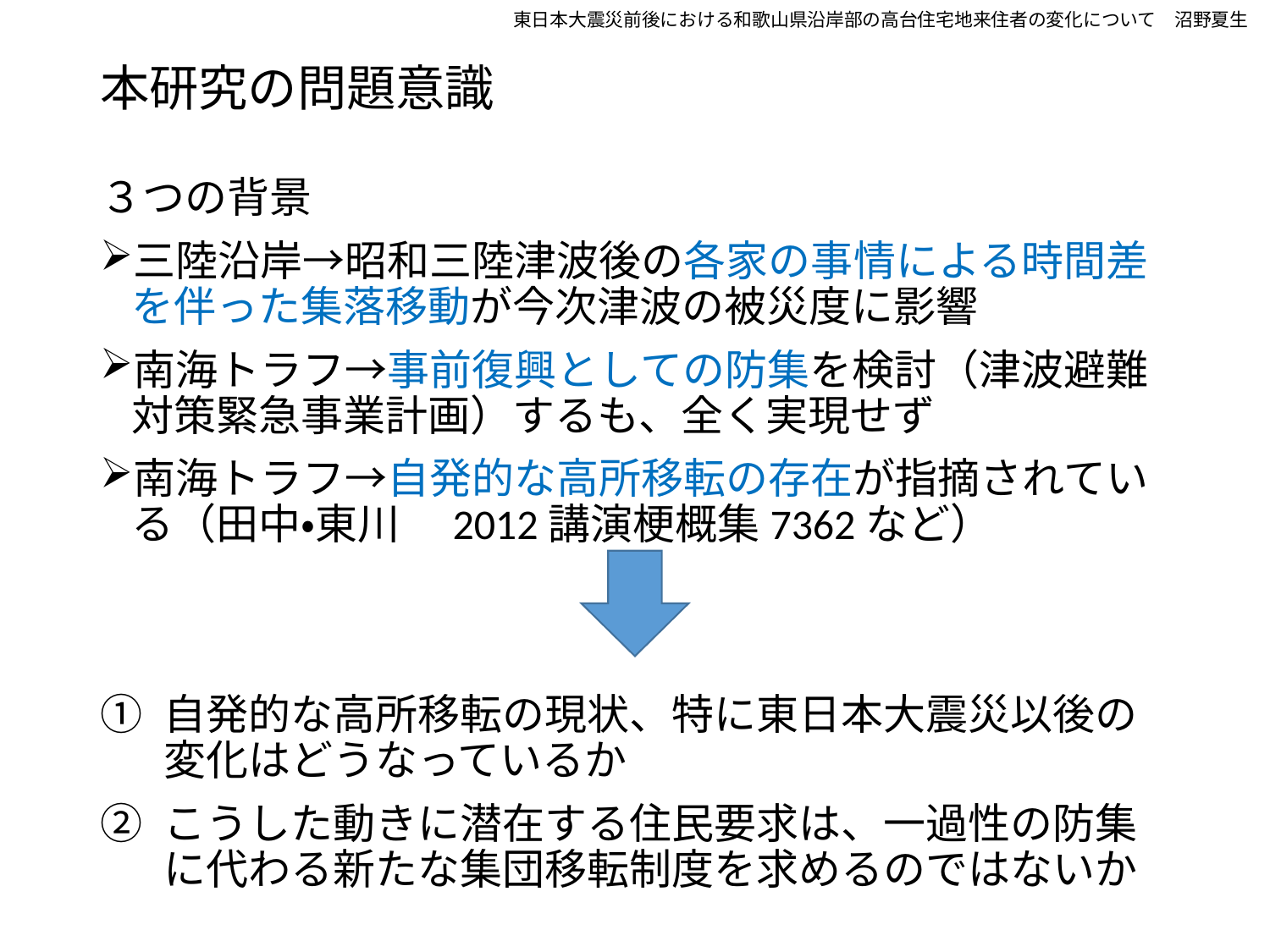

東日本大震災前後における和歌山県沿岸部の高台住宅地来住者の変化について　沼野夏生
# 本研究の問題意識
３つの背景
三陸沿岸→昭和三陸津波後の各家の事情による時間差を伴った集落移動が今次津波の被災度に影響
南海トラフ→事前復興としての防集を検討（津波避難対策緊急事業計画）するも、全く実現せず
南海トラフ→自発的な高所移転の存在が指摘されている（田中・東川　2012講演梗概集7362など）

自発的な高所移転の現状、特に東日本大震災以後の変化はどうなっているか
こうした動きに潜在する住民要求は、一過性の防集に代わる新たな集団移転制度を求めるのではないか